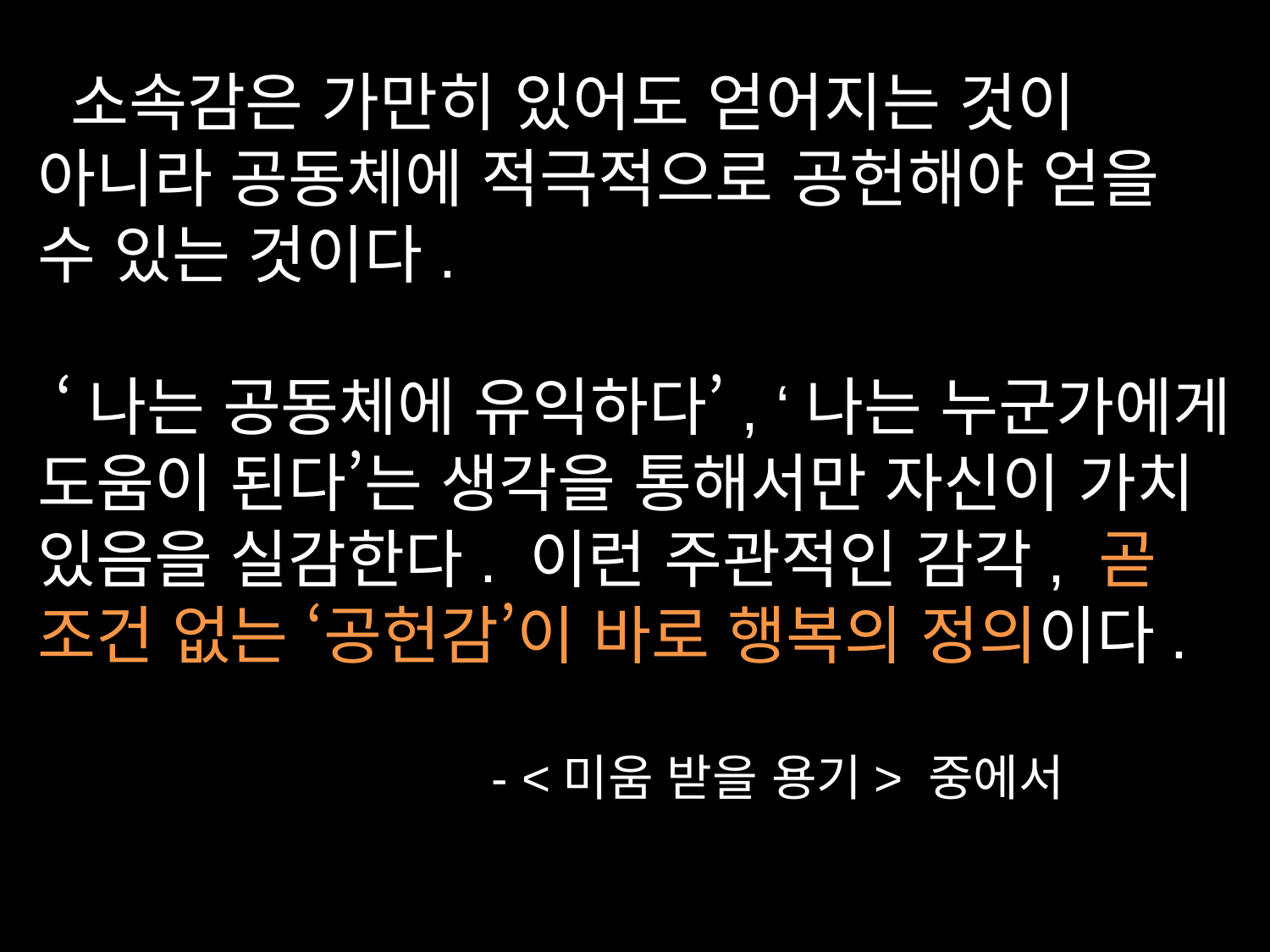

소속감은 가만히 있어도 얻어지는 것이 아니라 공동체에 적극적으로 공헌해야 얻을 수 있는 것이다.

 ‘나는 공동체에 유익하다’, ‘나는 누군가에게 도움이 된다’는 생각을 통해서만 자신이 가치 있음을 실감한다. 이런 주관적인 감각, 곧 조건 없는 ‘공헌감’이 바로 행복의 정의이다.

                             - <미움 받을 용기> 중에서